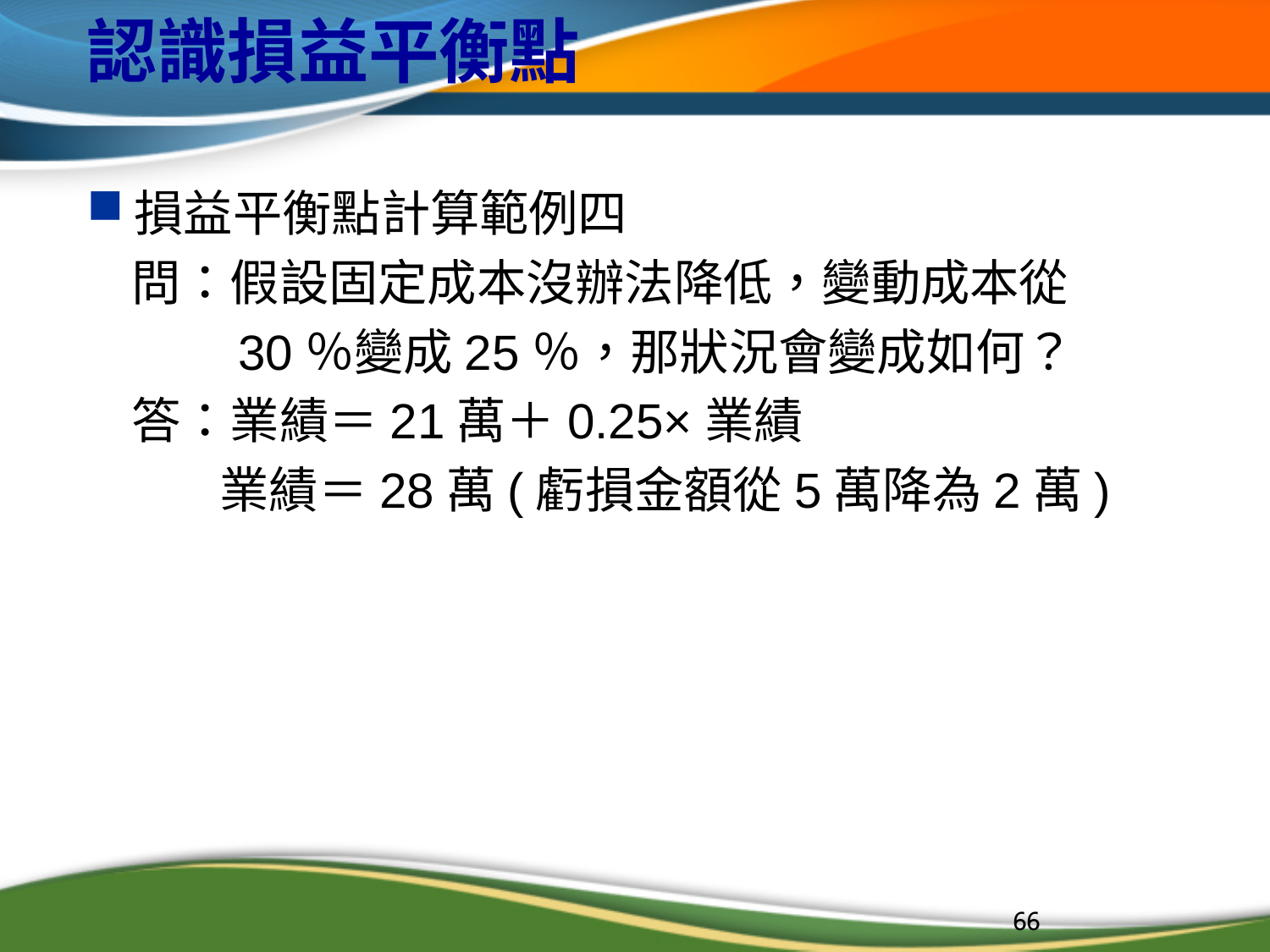

# 認識損益平衡點
損益平衡點計算範例四
   問：假設固定成本沒辦法降低，變動成本從
           30％變成25％，那狀況會變成如何？
   答：業績＝21萬＋0.25×業績
           業績＝28萬(虧損金額從5萬降為2萬)
66